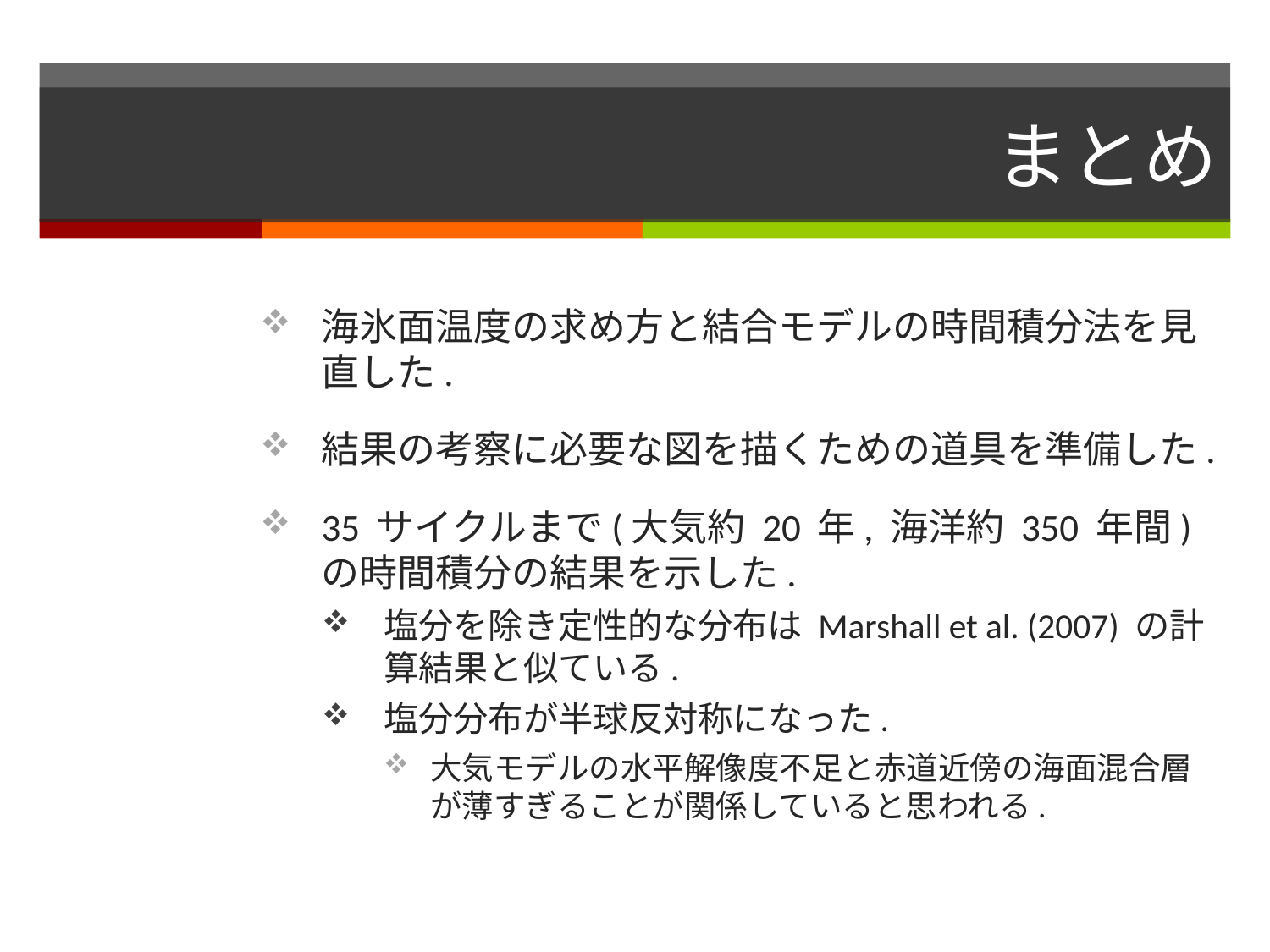

# まとめ
海氷面温度の求め方と結合モデルの時間積分法を見直した.
結果の考察に必要な図を描くための道具を準備した.
35 サイクルまで(大気約 20 年, 海洋約 350 年間)の時間積分の結果を示した.
塩分を除き定性的な分布は Marshall et al. (2007) の計算結果と似ている.
塩分分布が半球反対称になった.
大気モデルの水平解像度不足と赤道近傍の海面混合層が薄すぎることが関係していると思われる.